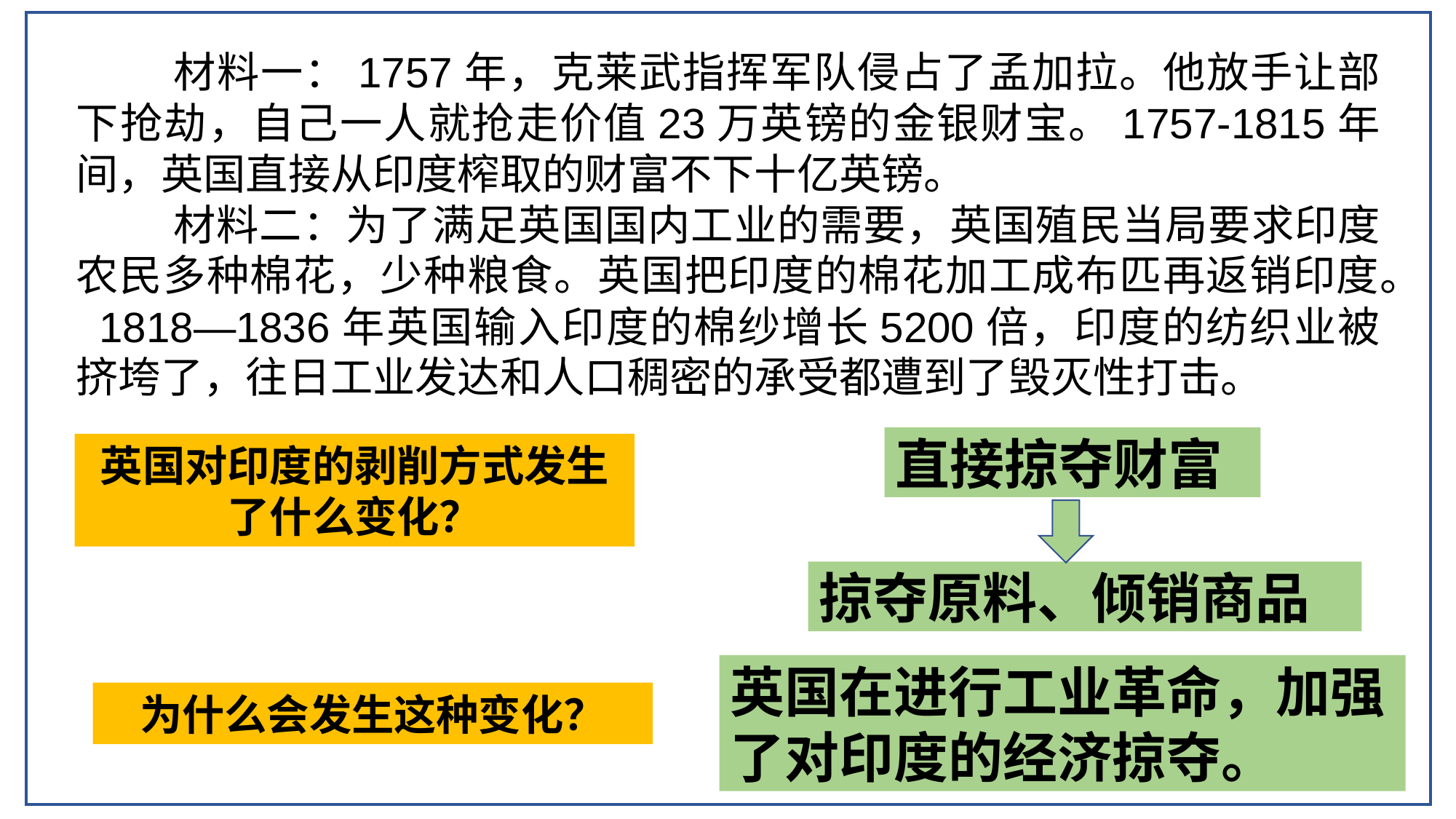

材料一：1757年，克莱武指挥军队侵占了孟加拉。他放手让部下抢劫，自己一人就抢走价值23万英镑的金银财宝。1757-1815年间，英国直接从印度榨取的财富不下十亿英镑。
材料二：为了满足英国国内工业的需要，英国殖民当局要求印度农民多种棉花，少种粮食。英国把印度的棉花加工成布匹再返销印度。 1818—1836年英国输入印度的棉纱增长5200倍，印度的纺织业被挤垮了，往日工业发达和人口稠密的承受都遭到了毁灭性打击。
直接掠夺财富
英国对印度的剥削方式发生了什么变化？

掠夺原料、倾销商品
英国在进行工业革命，加强了对印度的经济掠夺。
为什么会发生这种变化？